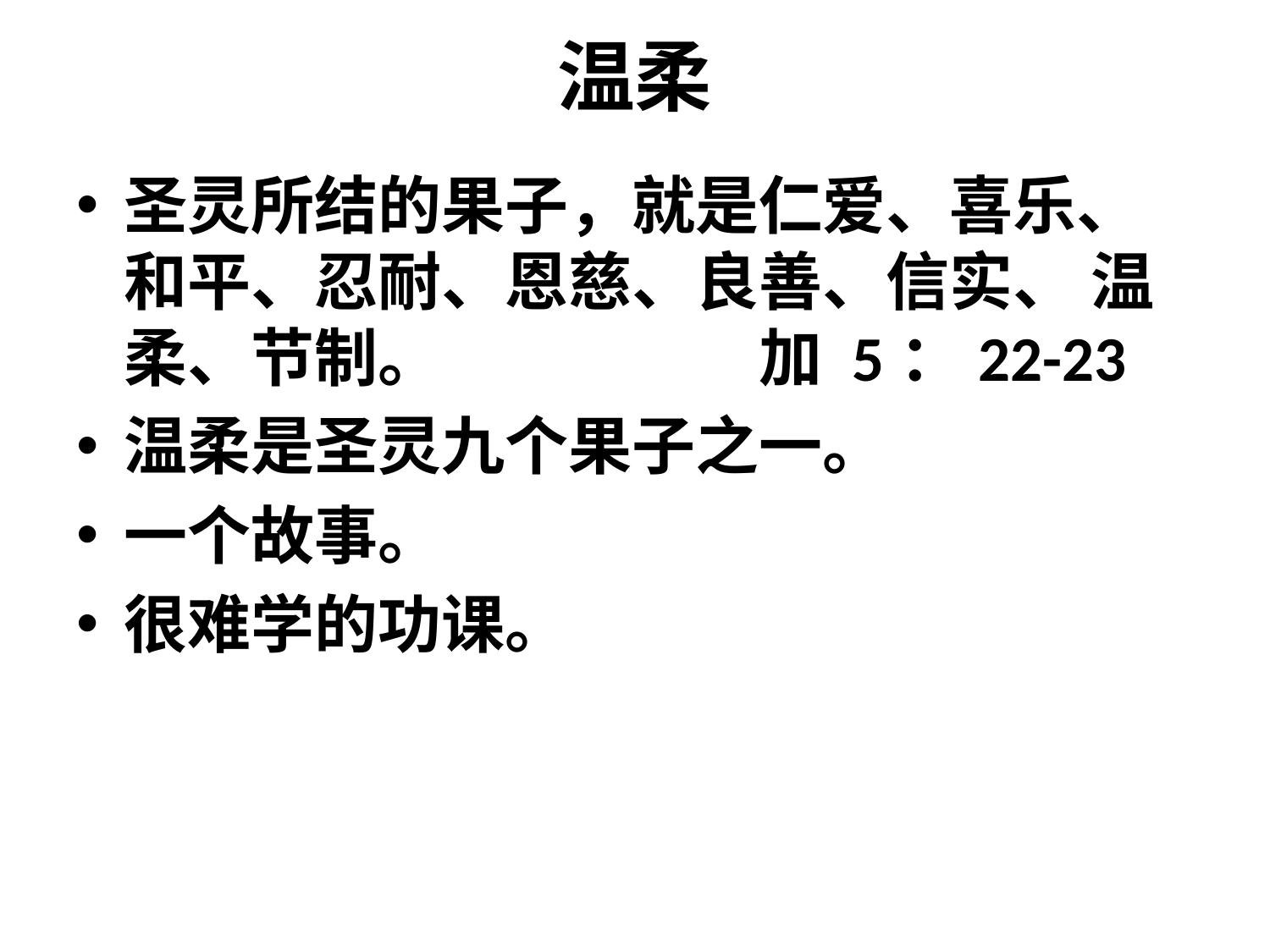

# 温柔
圣灵所结的果子，就是仁爱、喜乐、和平、忍耐、恩慈、良善、信实、 温柔、节制。			加 5：22-23
温柔是圣灵九个果子之一。
一个故事。
很难学的功课。